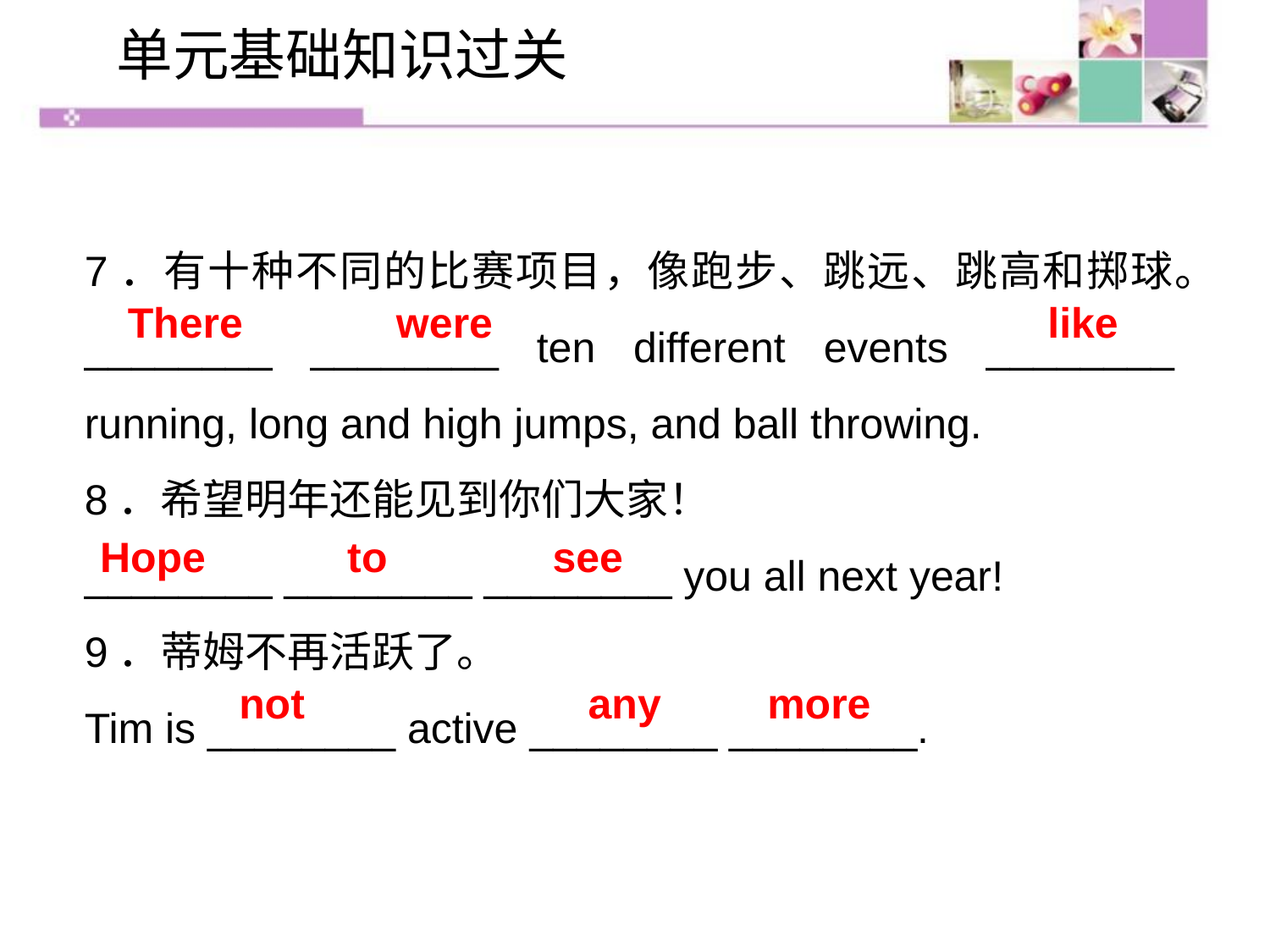

单元基础知识过关
7．有十种不同的比赛项目，像跑步、跳远、跳高和掷球。
________ ________ ten different events ________ running, long and high jumps, and ball throwing.
8．希望明年还能见到你们大家！
________ ________ ________ you all next year!
9．蒂姆不再活跃了。
Tim is ________ active ________ ________.
There             were                                               like
Hope            to              see
not                        any         more